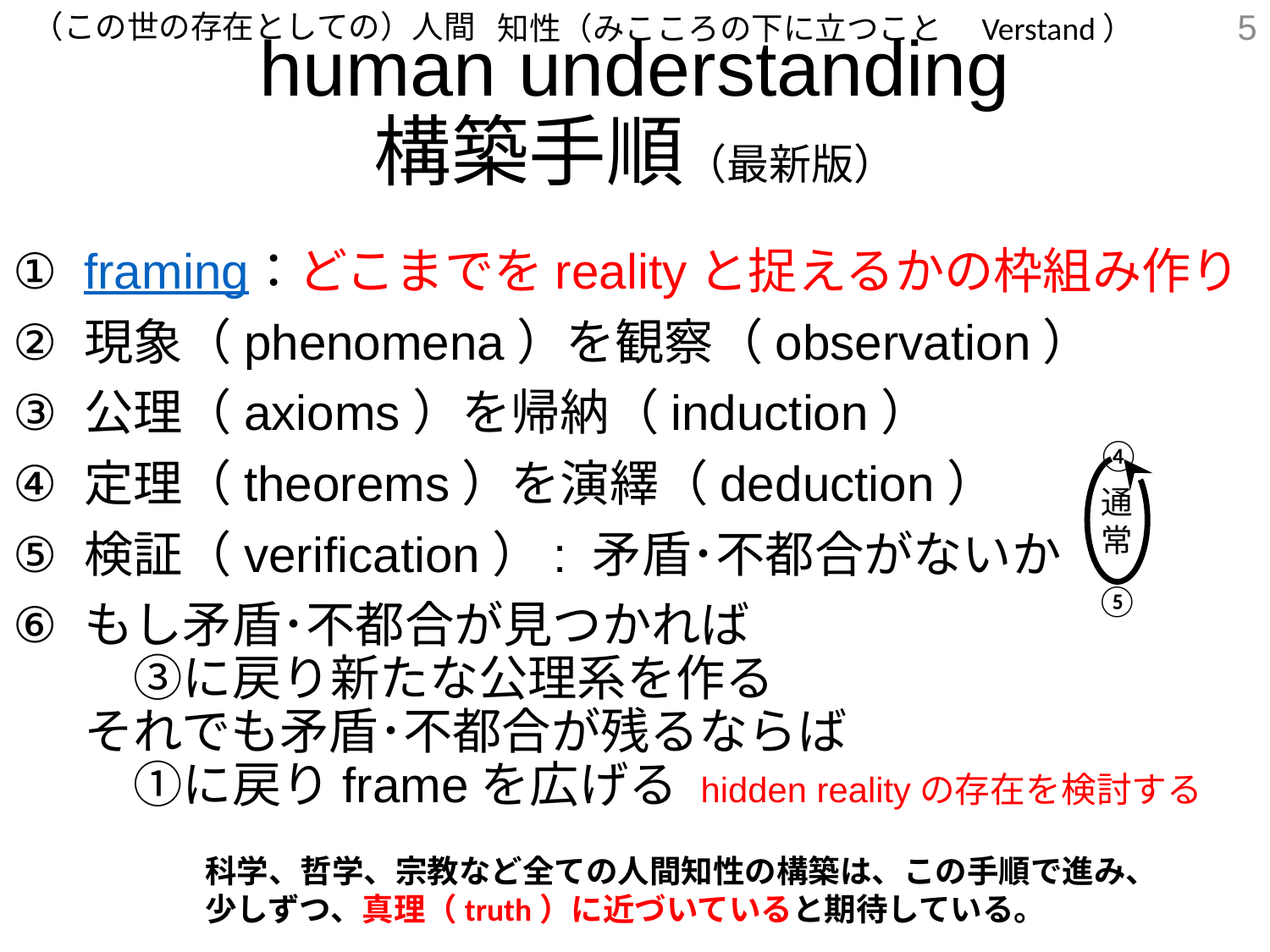

5
（この世の存在としての）人間
知性（みこころの下に立つこと　Verstand）
# human understanding 構築手順（最新版）
framing：どこまでをrealityと捉えるかの枠組み作り
現象（phenomena）を観察（observation）
公理（axioms）を帰納（induction）
定理（theorems）を演繹（deduction）
検証（verification）: 矛盾･不都合がないか
もし矛盾･不都合が見つかれば
　③に戻り新たな公理系を作る
それでも矛盾･不都合が残るならば
　①に戻りframeを広げる hidden realityの存在を検討する

④
通常
⑤

科学、哲学、宗教など全ての人間知性の構築は、この手順で進み、
少しずつ、真理（truth）に近づいていると期待している。